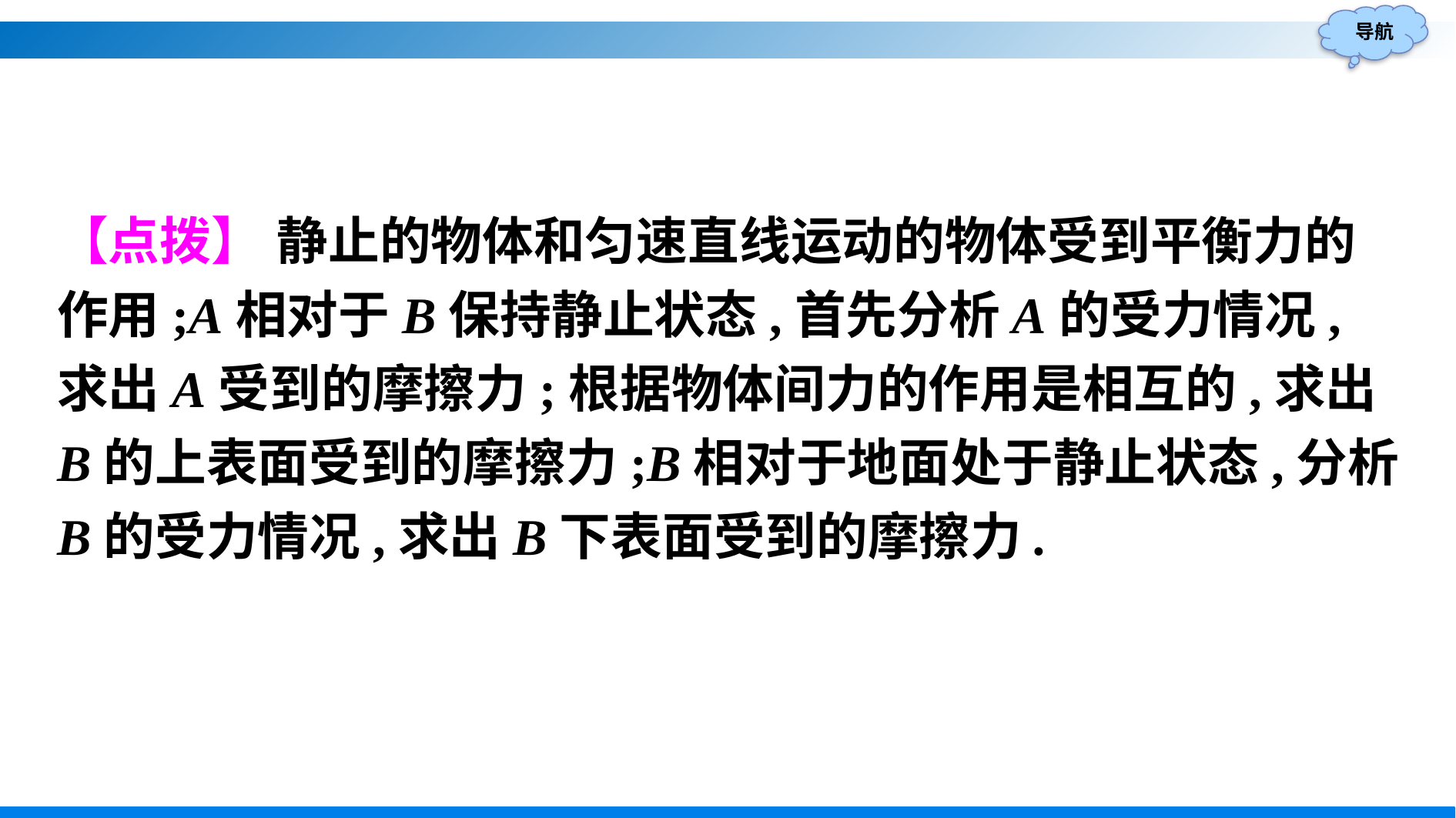

【点拨】 静止的物体和匀速直线运动的物体受到平衡力的作用;A相对于B保持静止状态,首先分析A的受力情况,求出A受到的摩擦力;根据物体间力的作用是相互的,求出B的上表面受到的摩擦力;B相对于地面处于静止状态,分析B的受力情况,求出B下表面受到的摩擦力.